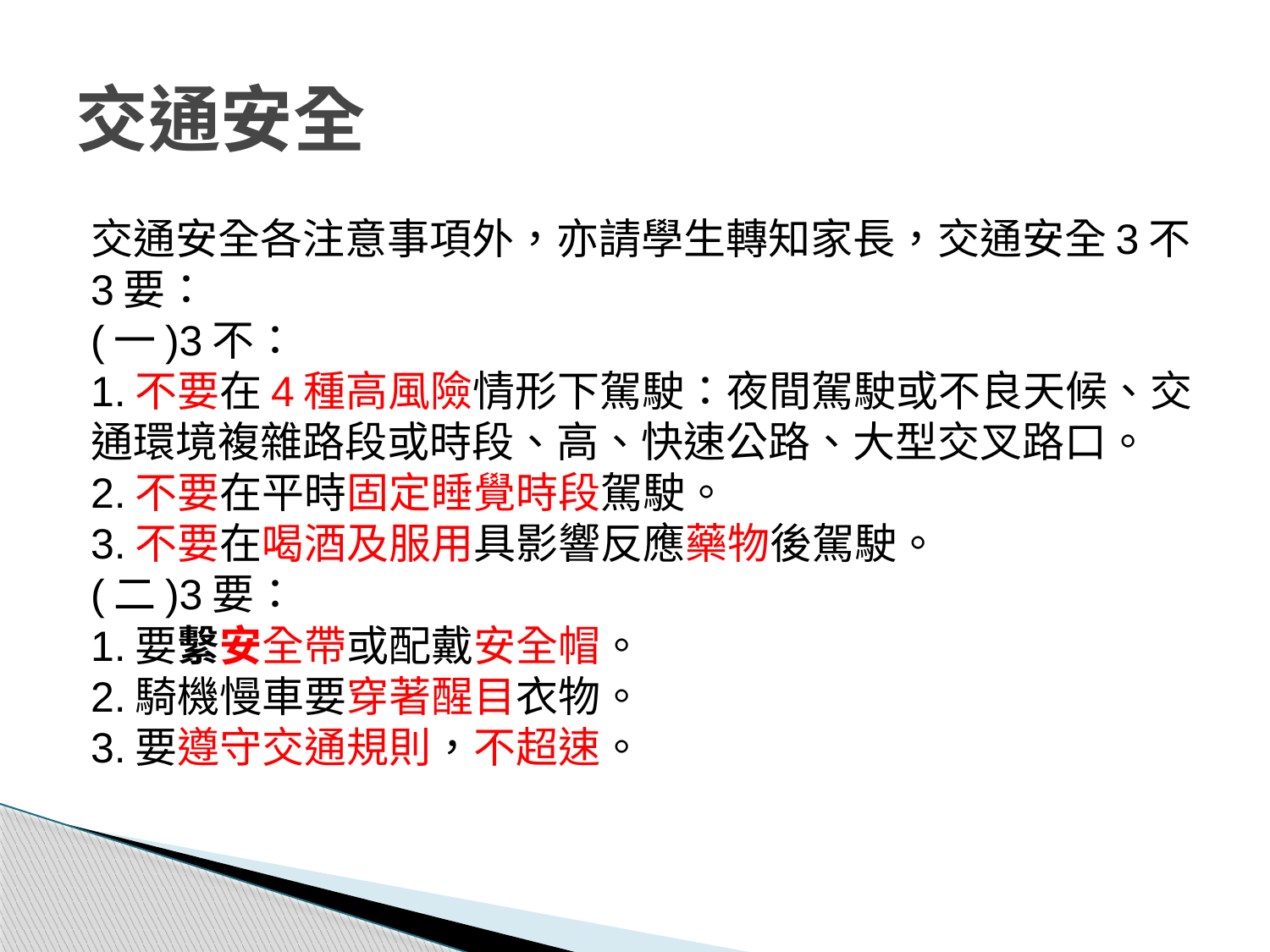

# 交通安全
交通安全各注意事項外，亦請學生轉知家長，交通安全3不3要：
(一)3不：
1.不要在4種高風險情形下駕駛：夜間駕駛或不良天候、交通環境複雜路段或時段、高、快速公路、大型交叉路口。
2.不要在平時固定睡覺時段駕駛。
3.不要在喝酒及服用具影響反應藥物後駕駛。
(二)3要：
1.要繫安全帶或配戴安全帽。
2.騎機慢車要穿著醒目衣物。
3.要遵守交通規則，不超速。